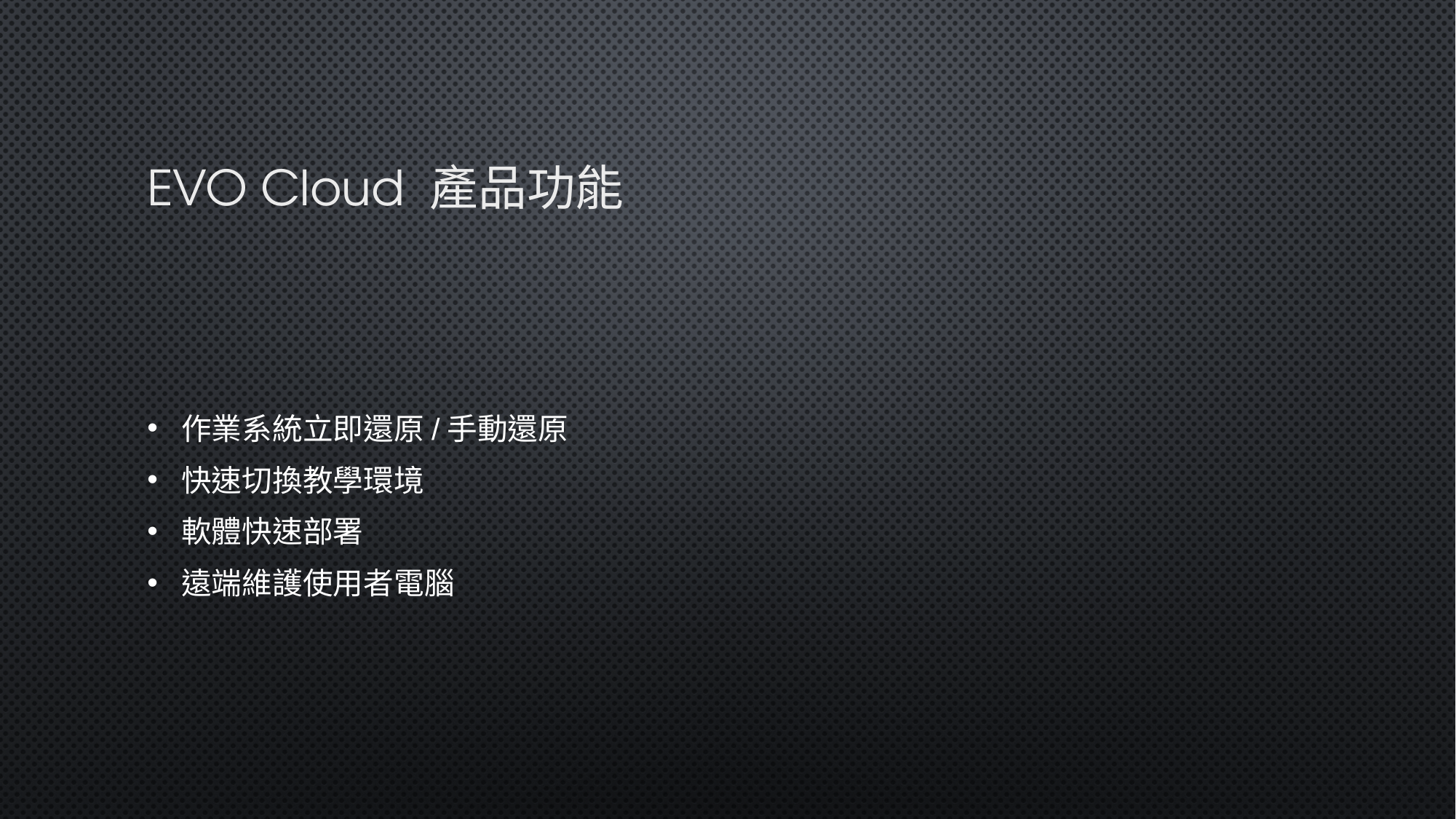

# EVO Cloud 產品功能
作業系統立即還原/手動還原
快速切換教學環境
軟體快速部署
遠端維護使用者電腦